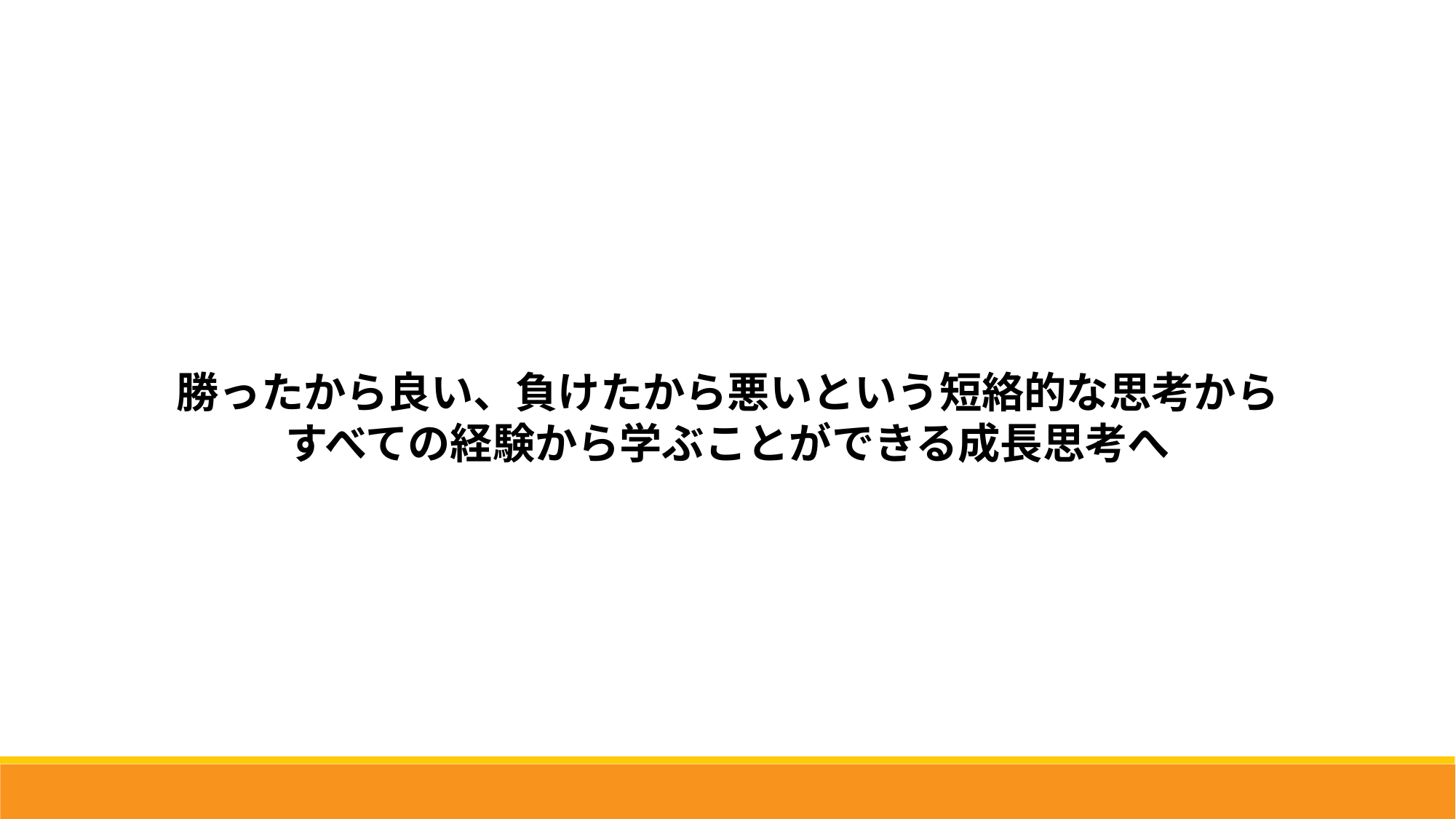

勝ったから良い、負けたから悪いという短絡的な思考から
すべての経験から学ぶことができる成長思考へ